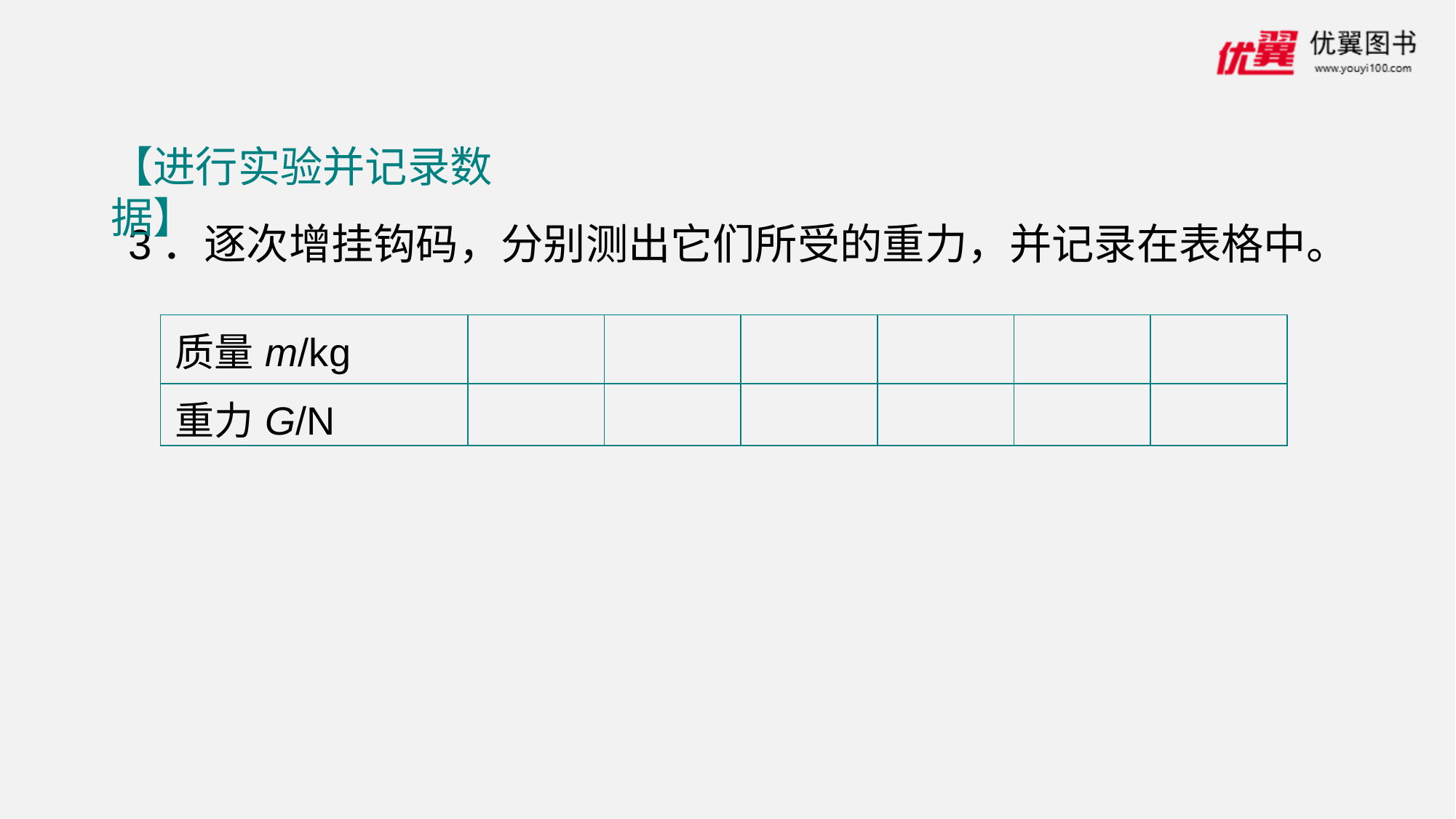

【进行实验并记录数据】

3．逐次增挂钩码，分别测出它们所受的重力，并记录在表格中。

| 质量m/kg |  |  |  |  |  |  |
| --- | --- | --- | --- | --- | --- | --- |
| 重力G/N |  |  |  |  |  |  |